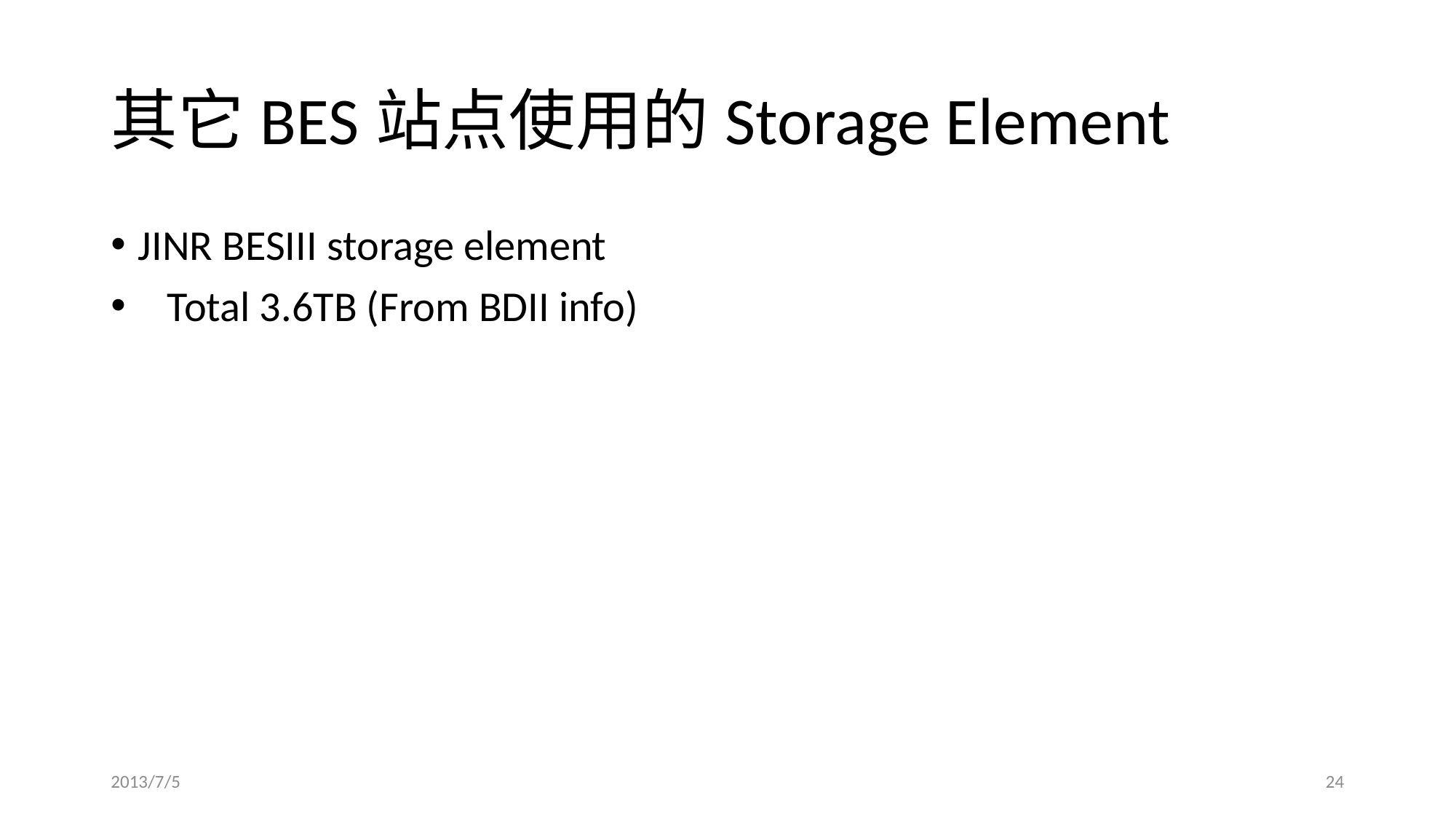

# 其它BES站点使用的Storage Element
JINR BESIII storage element
   Total 3.6TB (From BDII info)

2013/7/5
24